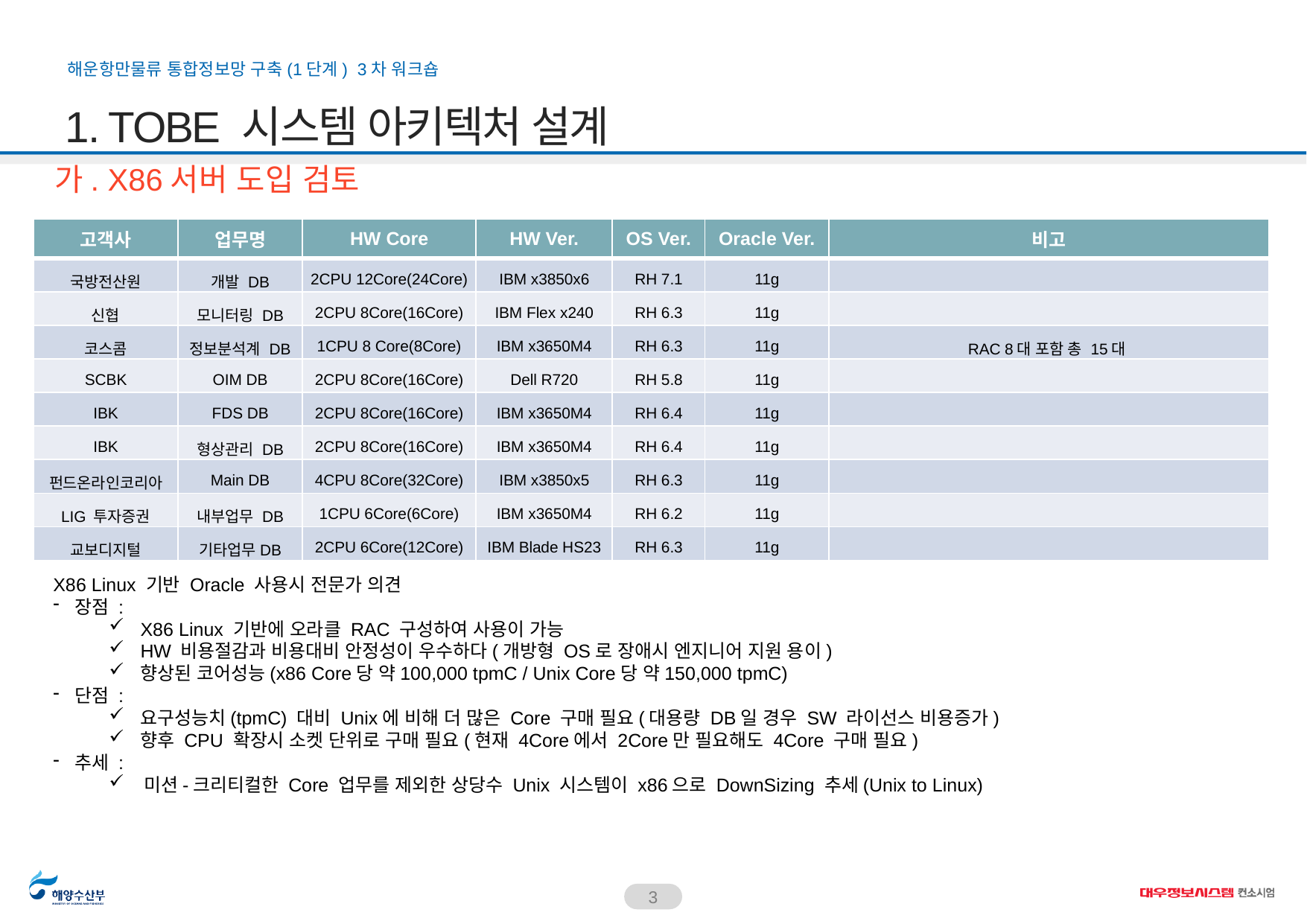

1. TOBE 시스템 아키텍처 설계
가. X86서버 도입 검토
| 고객사 | 업무명 | HW Core | HW Ver. | OS Ver. | Oracle Ver. | 비고 |
| --- | --- | --- | --- | --- | --- | --- |
| 국방전산원 | 개발 DB | 2CPU 12Core(24Core) | IBM x3850x6 | RH 7.1 | 11g |  |
| 신협 | 모니터링 DB | 2CPU 8Core(16Core) | IBM Flex x240 | RH 6.3 | 11g |  |
| 코스콤 | 정보분석계 DB | 1CPU 8 Core(8Core) | IBM x3650M4 | RH 6.3 | 11g | RAC 8대 포함 총 15대 |
| SCBK | OIM DB | 2CPU 8Core(16Core) | Dell R720 | RH 5.8 | 11g |  |
| IBK | FDS DB | 2CPU 8Core(16Core) | IBM x3650M4 | RH 6.4 | 11g |  |
| IBK | 형상관리 DB | 2CPU 8Core(16Core) | IBM x3650M4 | RH 6.4 | 11g |  |
| 펀드온라인코리아 | Main DB | 4CPU 8Core(32Core) | IBM x3850x5 | RH 6.3 | 11g |  |
| LIG 투자증권 | 내부업무 DB | 1CPU 6Core(6Core) | IBM x3650M4 | RH 6.2 | 11g |  |
| 교보디지털 | 기타업무DB | 2CPU 6Core(12Core) | IBM Blade HS23 | RH 6.3 | 11g |  |
X86 Linux 기반 Oracle 사용시 전문가 의견
장점 :
X86 Linux 기반에 오라클 RAC 구성하여 사용이 가능
HW 비용절감과 비용대비 안정성이 우수하다(개방형 OS로 장애시 엔지니어 지원 용이)
향상된 코어성능(x86 Core당 약100,000 tpmC / Unix Core당 약150,000 tpmC)
단점 :
요구성능치(tpmC) 대비 Unix에 비해 더 많은 Core 구매 필요(대용량 DB일 경우 SW 라이선스 비용증가)
향후 CPU 확장시 소켓 단위로 구매 필요(현재 4Core에서 2Core만 필요해도 4Core 구매 필요)
추세 :
미션-크리티컬한 Core 업무를 제외한 상당수 Unix 시스템이 x86으로 DownSizing 추세(Unix to Linux)
3